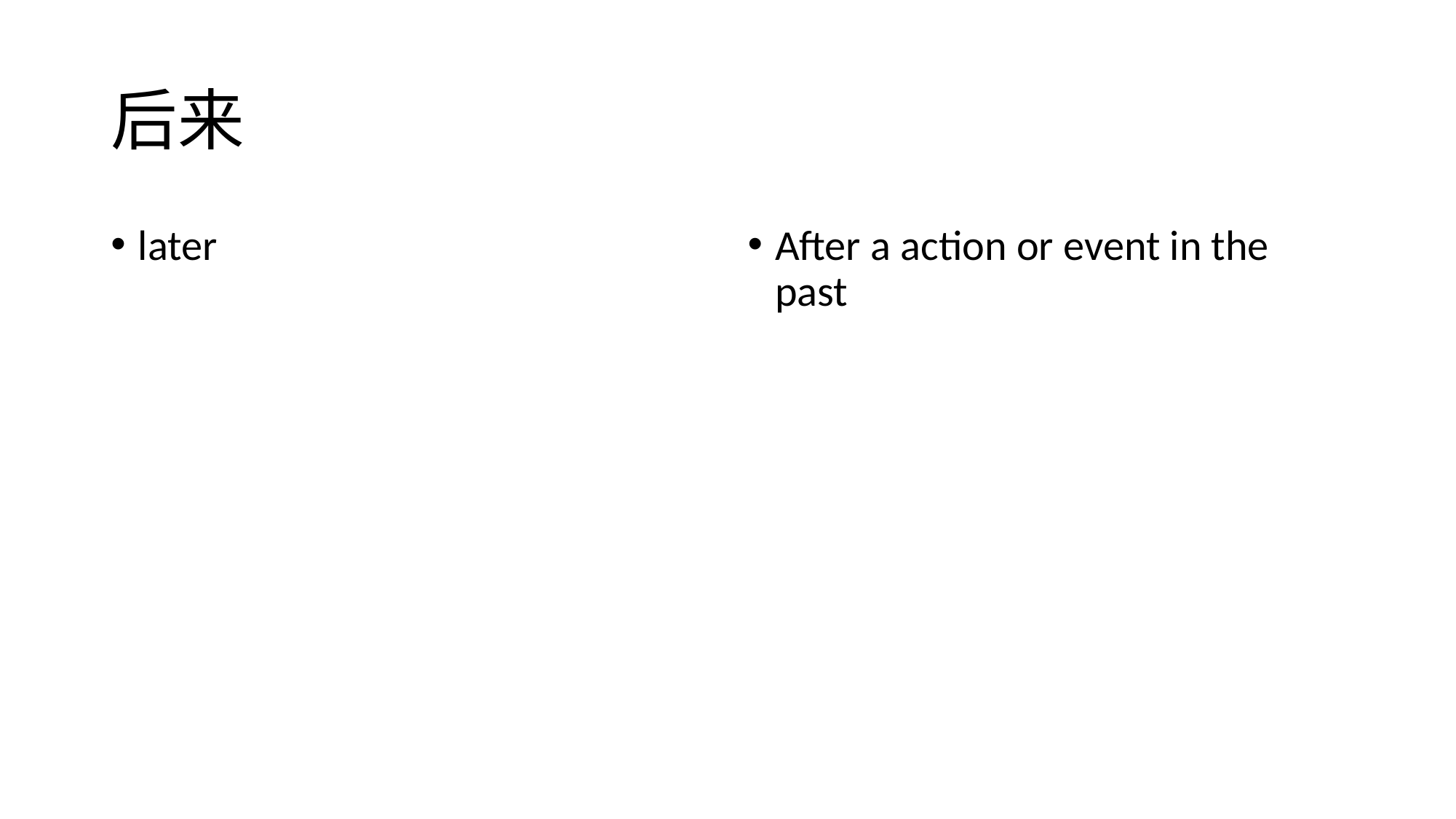

# 后来
later
After a action or event in the past